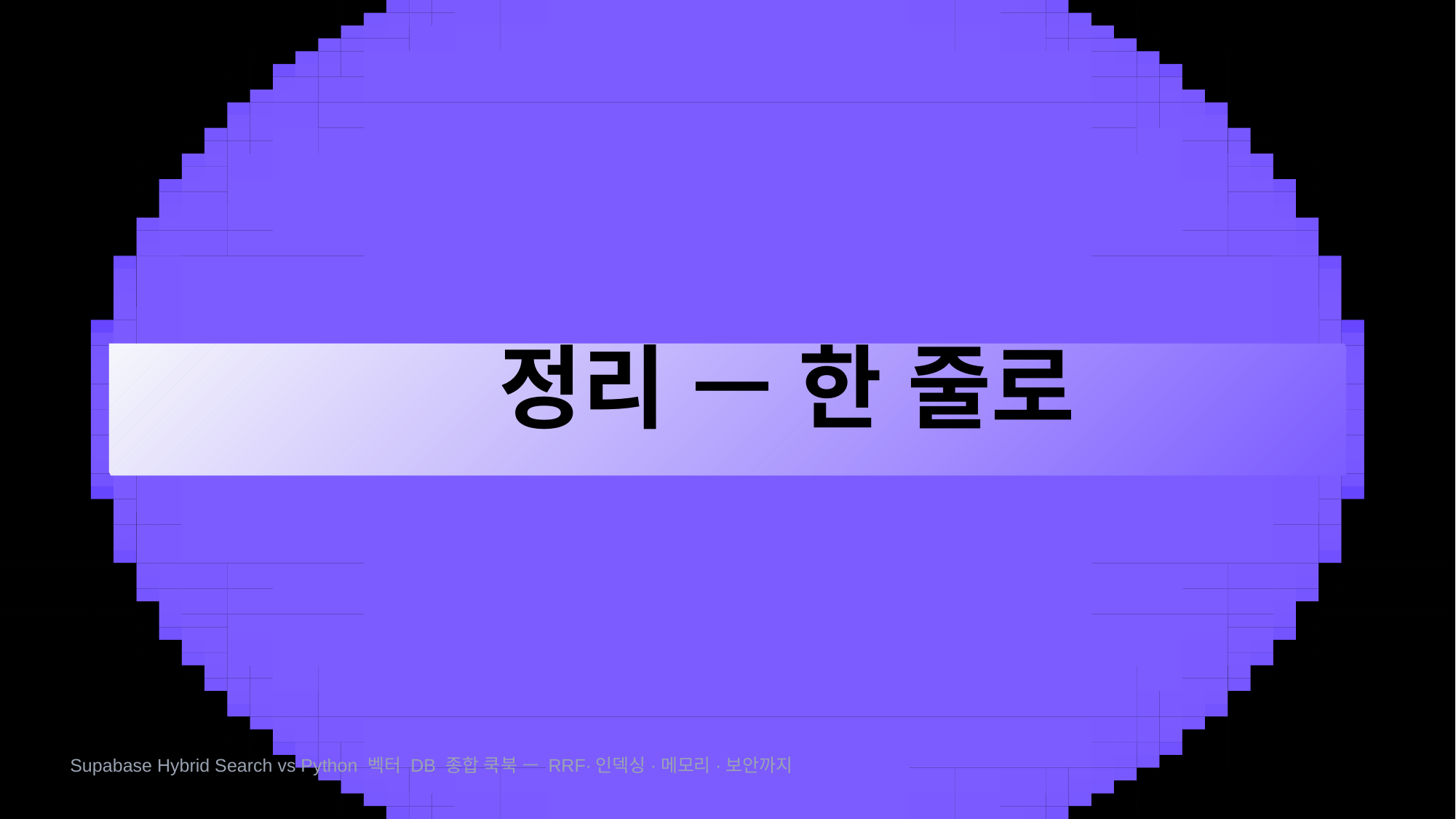

정리 — 한 줄로

Supabase Hybrid Search vs Python 벡터 DB 종합 쿡북 — RRF·인덱싱·메모리·보안까지